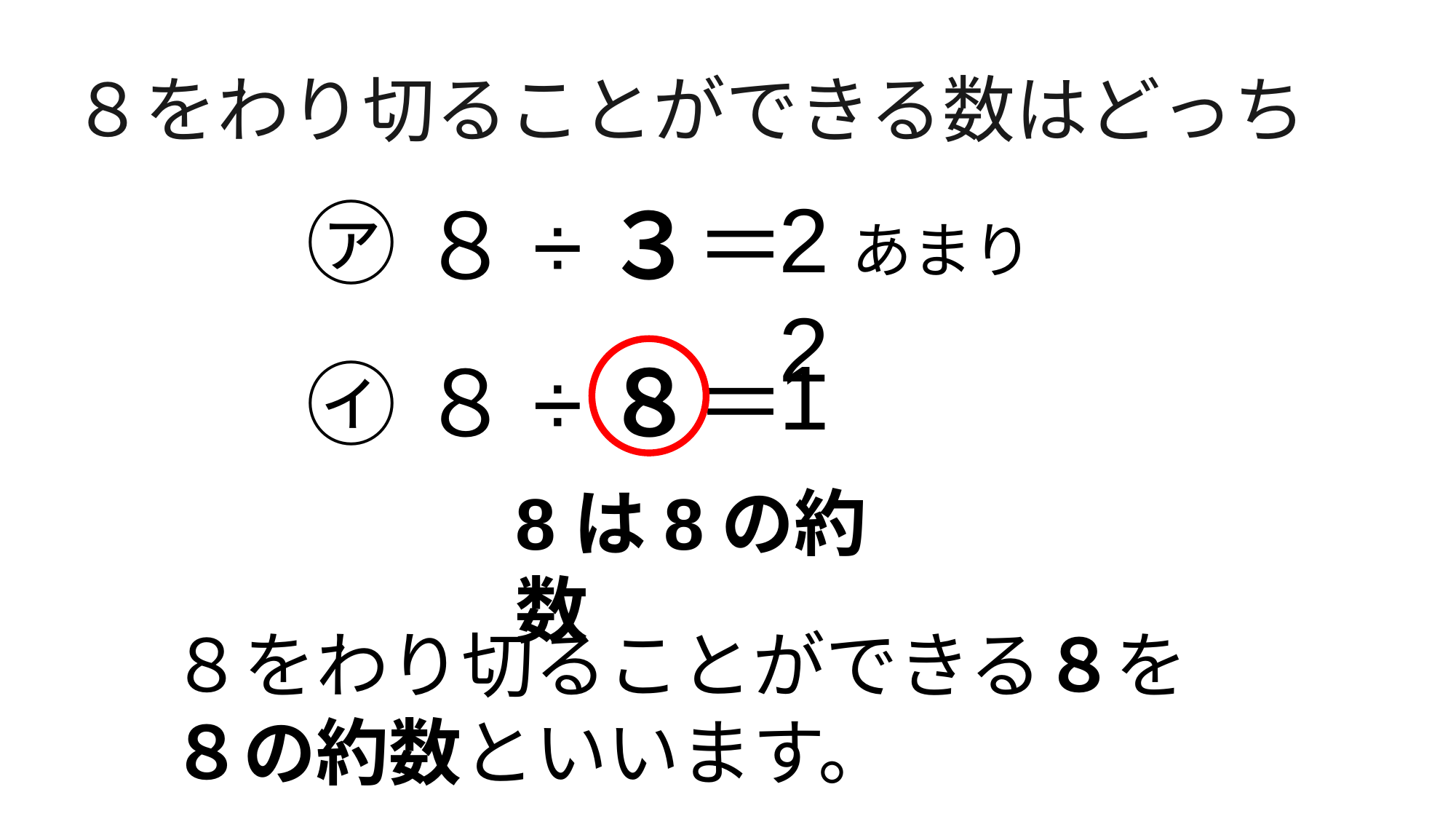

８をわり切ることができる数はどっち
2あまり2
㋐
８÷３＝
1

８÷８＝
㋑
8は8の約数
８をわり切ることができる８を
８の約数といいます。